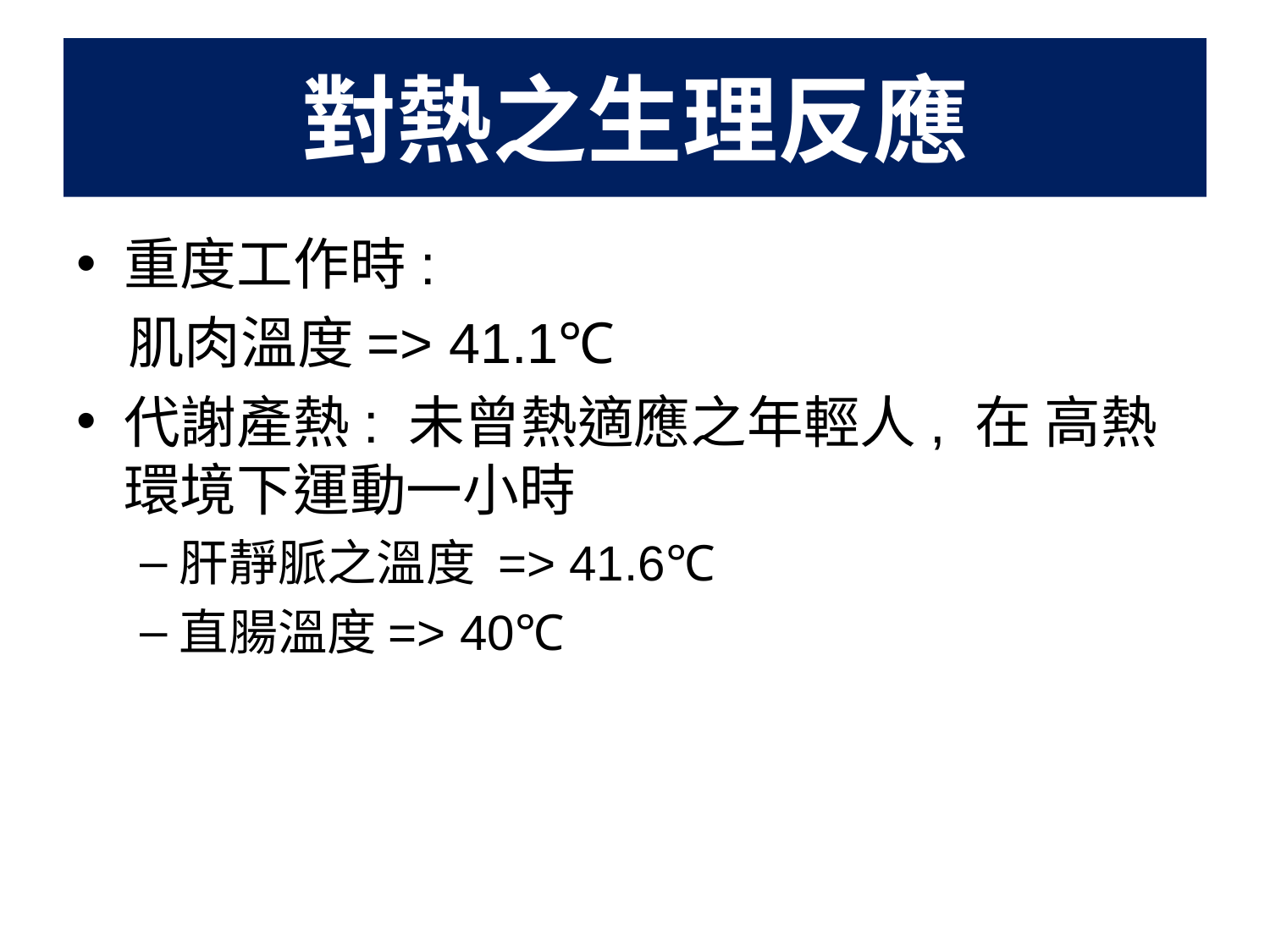

# 對熱之生理反應
重度工作時:
   肌肉溫度=> 41.1℃
代謝產熱: 未曾熱適應之年輕人, 在 高熱環境下運動一小時
肝靜脈之溫度 => 41.6℃
直腸溫度=> 40℃